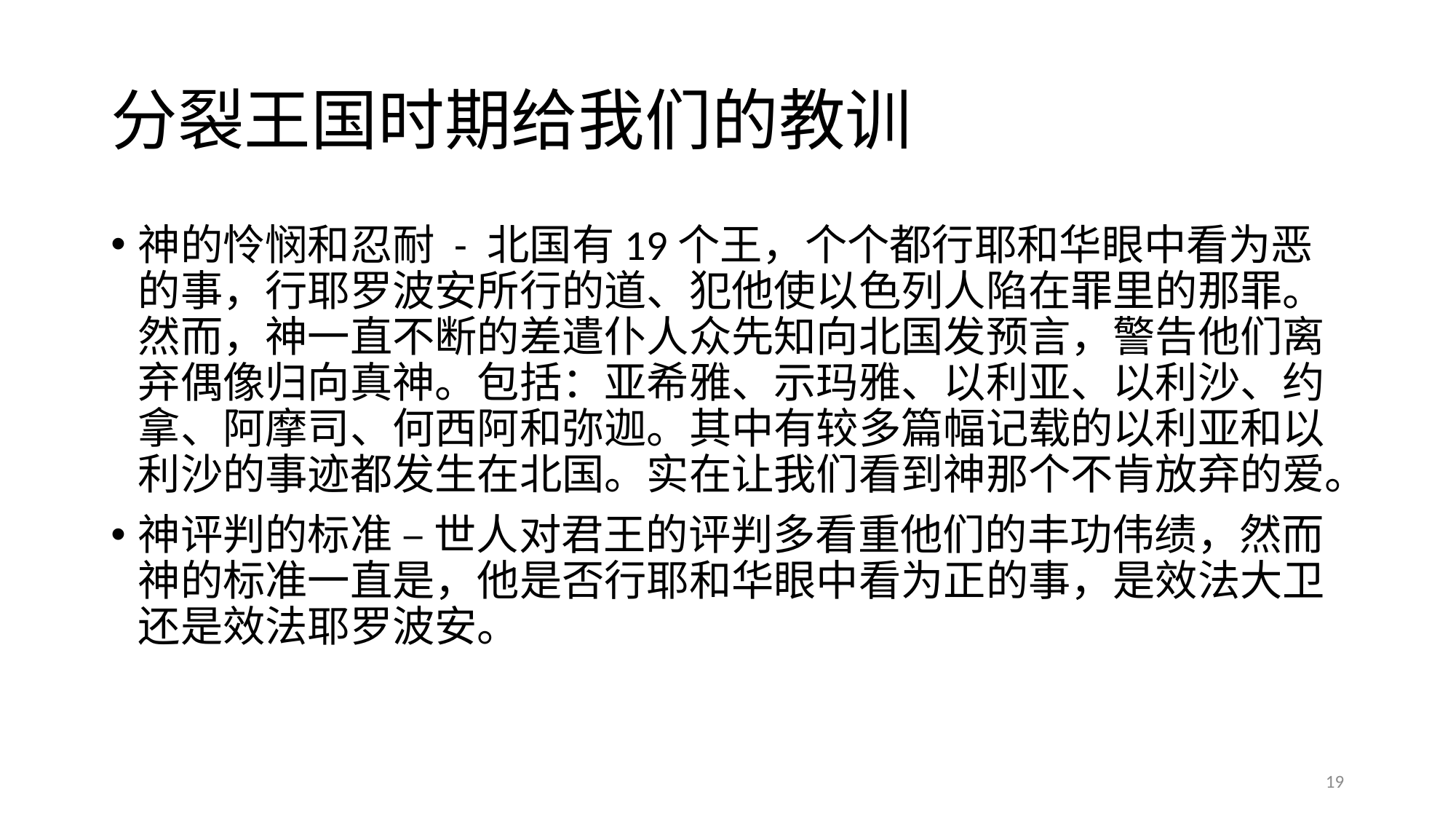

# 分裂王国时期给我们的教训
神的怜悯和忍耐 - 北国有19个王，个个都行耶和华眼中看为恶的事，行耶罗波安所行的道、犯他使以色列人陷在罪里的那罪。 然而，神一直不断的差遣仆人众先知向北国发预言，警告他们离弃偶像归向真神。包括：亚希雅、示玛雅、以利亚、以利沙、约拿、阿摩司、何西阿和弥迦。其中有较多篇幅记载的以利亚和以利沙的事迹都发生在北国。实在让我们看到神那个不肯放弃的爱。
神评判的标准 – 世人对君王的评判多看重他们的丰功伟绩，然而神的标准一直是，他是否行耶和华眼中看为正的事，是效法大卫还是效法耶罗波安。
19